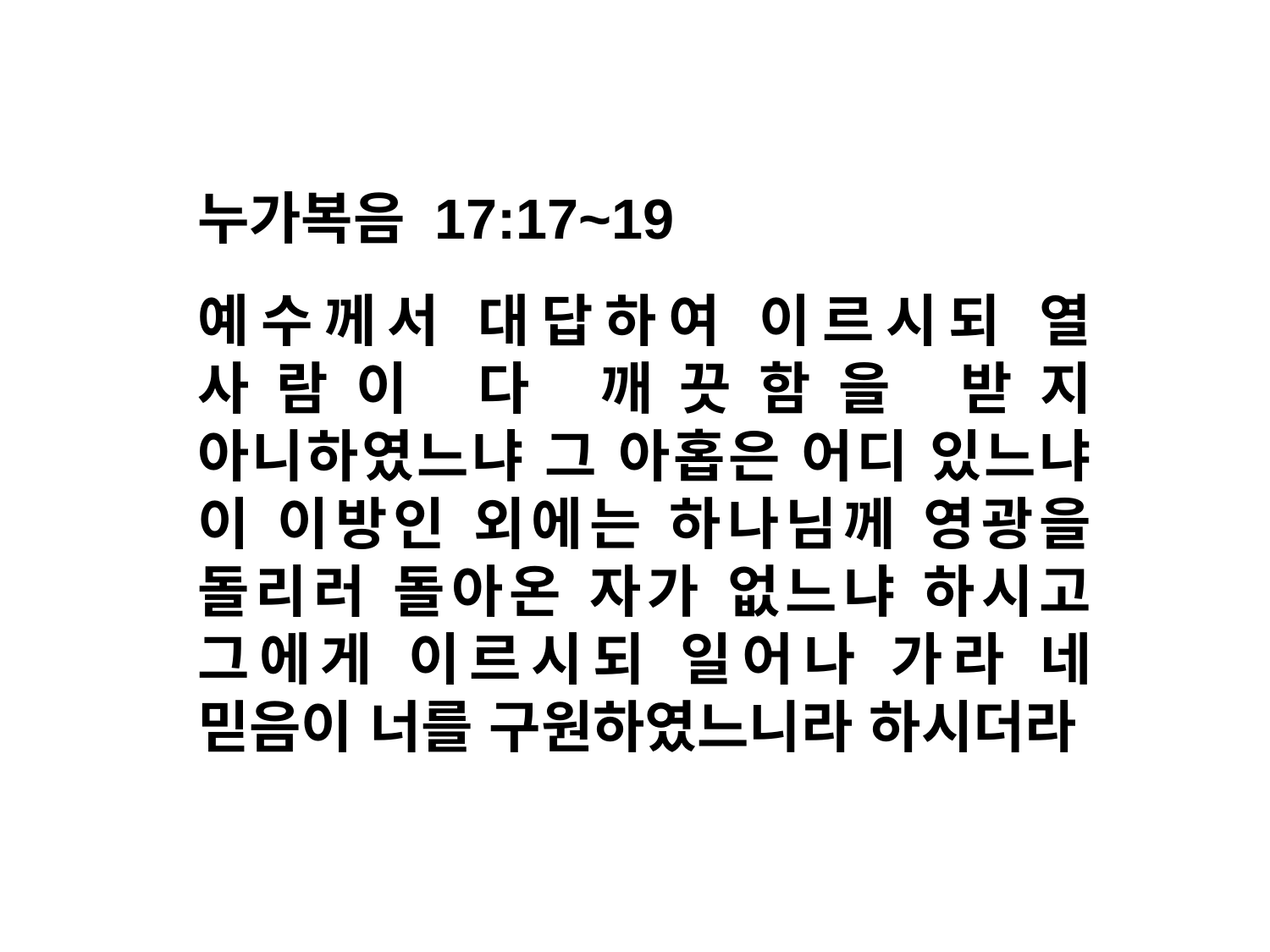

누가복음 17:17~19
예수께서 대답하여 이르시되 열 사람이 다 깨끗함을 받지 아니하였느냐 그 아홉은 어디 있느냐 이 이방인 외에는 하나님께 영광을 돌리러 돌아온 자가 없느냐 하시고 그에게 이르시되 일어나 가라 네 믿음이 너를 구원하였느니라 하시더라